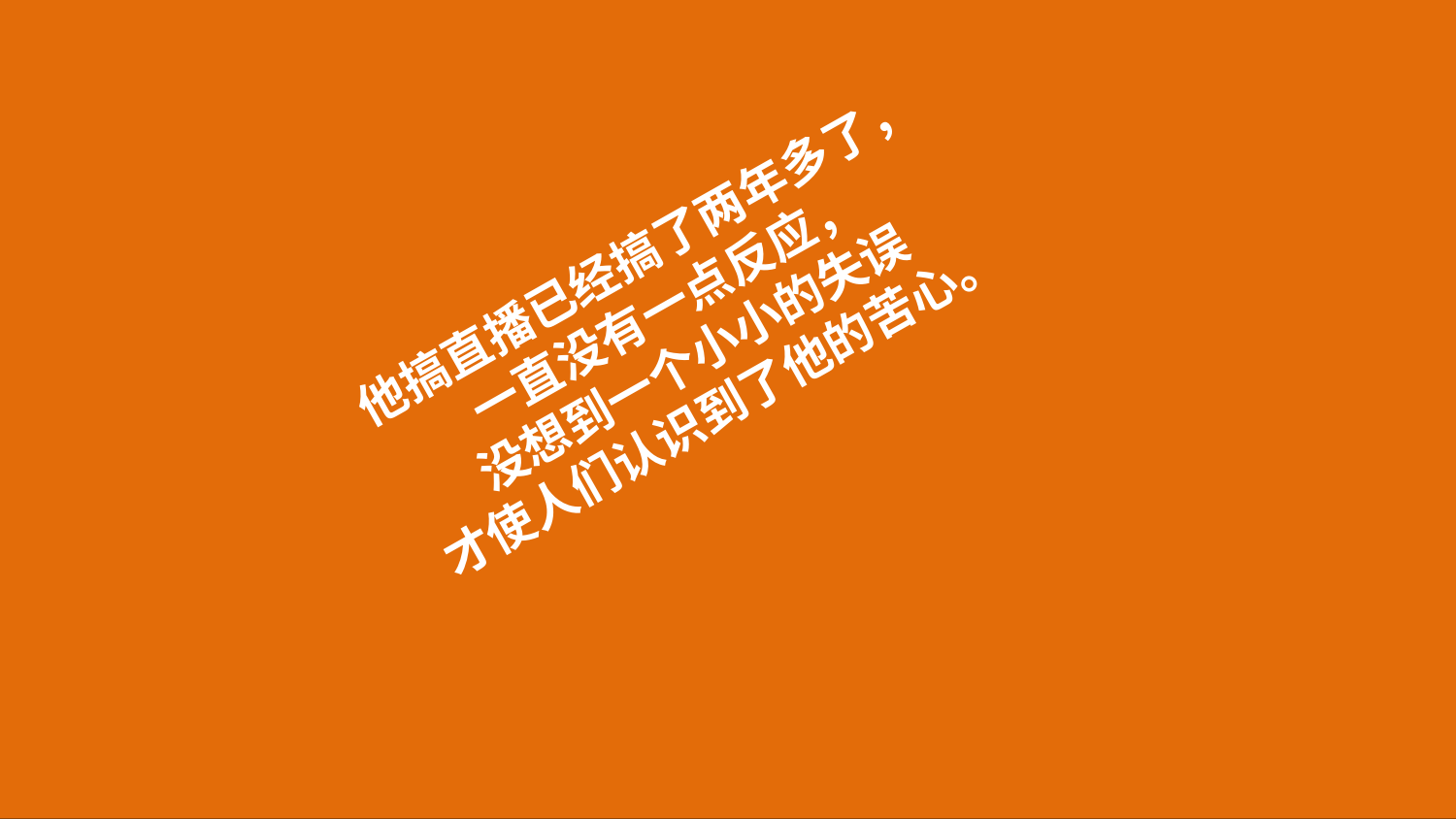

他搞直播已经搞了两年多了，
一直没有一点反应，
没想到一个小小的失误
才使人们认识到了他的苦心。